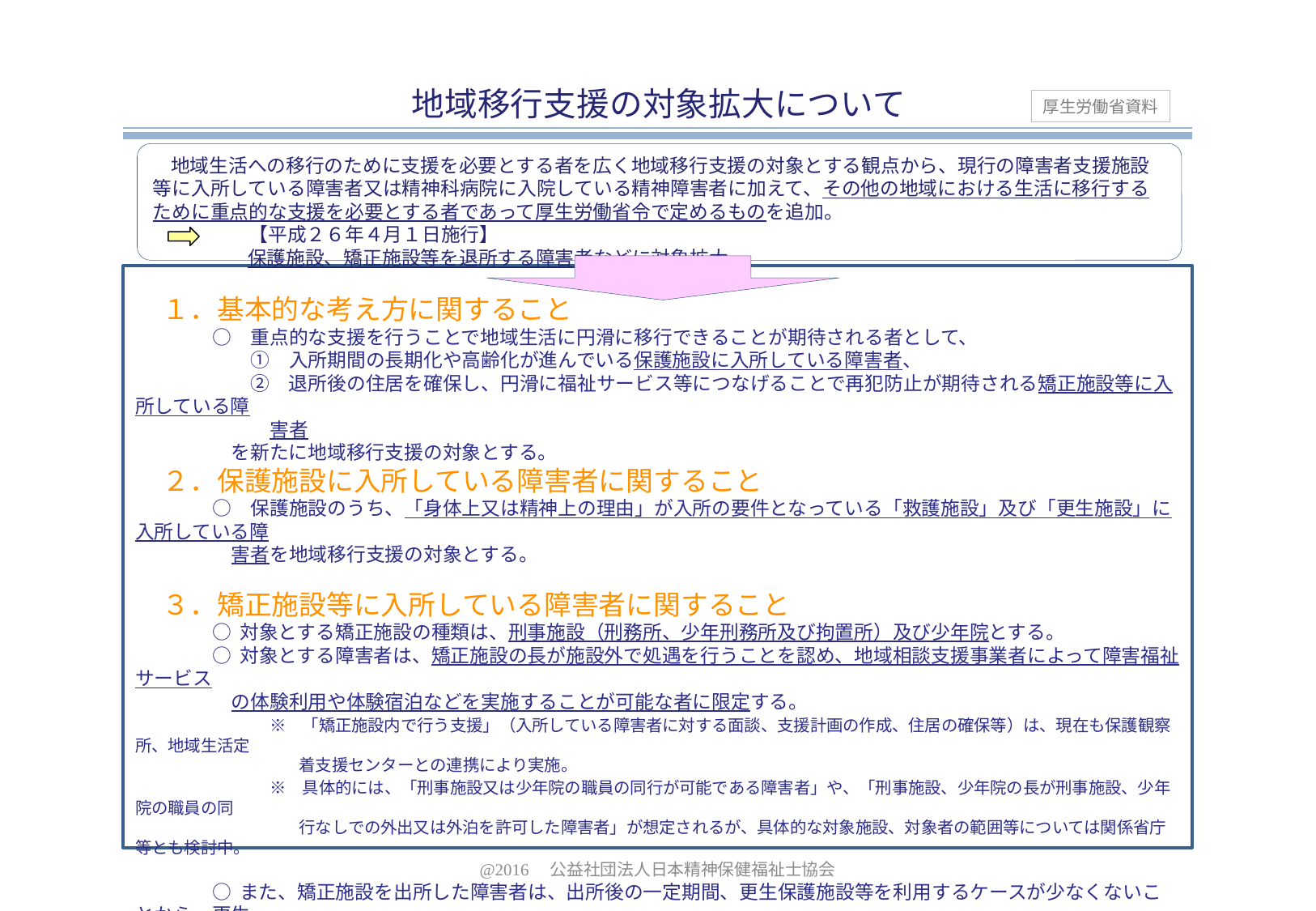

地域移行支援の対象拡大について
厚生労働省資料
地域生活への移行のために支援を必要とする者を広く地域移行支援の対象とする観点から、現行の障害者支援施設等に入所している障害者又は精神科病院に入院している精神障害者に加えて、その他の地域における生活に移行するために重点的な支援を必要とする者であって厚生労働省令で定めるものを追加。　　　　　　　　　　　　　　　　　　　　　【平成２６年４月１日施行】
　　　　保護施設、矯正施設等を退所する障害者などに対象拡大

　１．基本的な考え方に関すること
　　　　○　重点的な支援を行うことで地域生活に円滑に移行できることが期待される者として、
　　　　　　①　入所期間の長期化や高齢化が進んでいる保護施設に入所している障害者、
　　　　　　②　退所後の住居を確保し、円滑に福祉サービス等につなげることで再犯防止が期待される矯正施設等に入所している障
　　　　　　　害者
　　　　　を新たに地域移行支援の対象とする。
　２．保護施設に入所している障害者に関すること
　　　　○　保護施設のうち、「身体上又は精神上の理由」が入所の要件となっている「救護施設」及び「更生施設」に入所している障
　　　　　害者を地域移行支援の対象とする。

　３．矯正施設等に入所している障害者に関すること
　　　　○  対象とする矯正施設の種類は、刑事施設（刑務所、少年刑務所及び拘置所）及び少年院とする。
　　　　○  対象とする障害者は、矯正施設の長が施設外で処遇を行うことを認め、地域相談支援事業者によって障害福祉サービス
　　　　　の体験利用や体験宿泊などを実施することが可能な者に限定する。
　　　　　　　※　「矯正施設内で行う支援」（入所している障害者に対する面談、支援計画の作成、住居の確保等）は、現在も保護観察所、地域生活定
　　　　　　　　　　着支援センターとの連携により実施。
　　　　　　　※　具体的には、「刑事施設又は少年院の職員の同行が可能である障害者」や、「刑事施設、少年院の長が刑事施設、少年院の職員の同
　　　　　　　　　　行なしでの外出又は外泊を許可した障害者」が想定されるが、具体的な対象施設、対象者の範囲等については関係省庁等とも検討中。

　　　　○  また、矯正施設を出所した障害者は、出所後の一定期間、更生保護施設等を利用するケースが少なくないことから、更生
　　　　　保護施設等に入所した障害者についても支援の対象とする。
@2016　公益社団法人日本精神保健福祉士協会